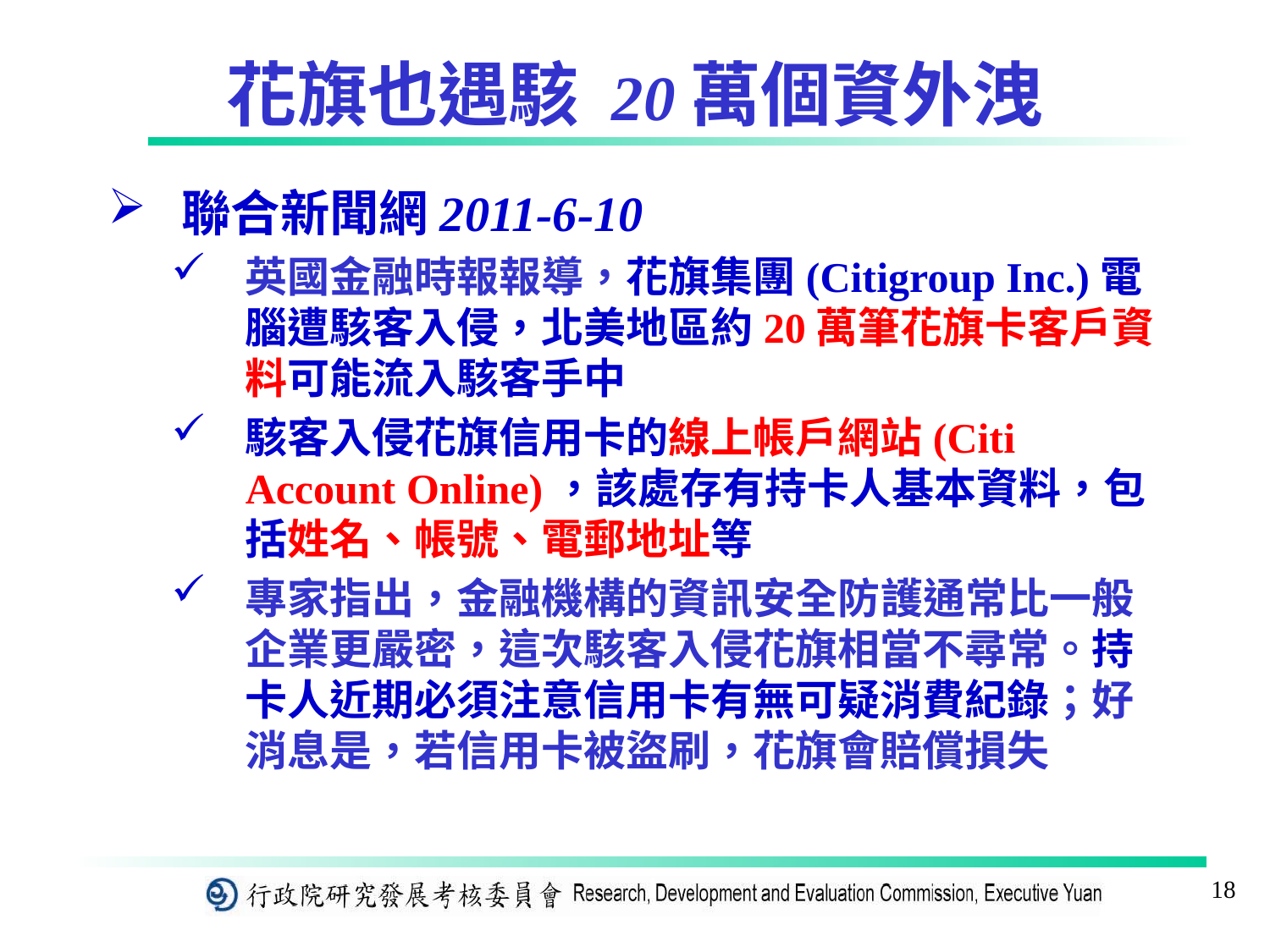

# 花旗也遇駭 20萬個資外洩
聯合新聞網2011-6-10
英國金融時報報導，花旗集團(Citigroup Inc.)電腦遭駭客入侵，北美地區約20萬筆花旗卡客戶資料可能流入駭客手中
駭客入侵花旗信用卡的線上帳戶網站(Citi Account Online)，該處存有持卡人基本資料，包括姓名、帳號、電郵地址等
專家指出，金融機構的資訊安全防護通常比一般企業更嚴密，這次駭客入侵花旗相當不尋常。持卡人近期必須注意信用卡有無可疑消費紀錄；好消息是，若信用卡被盜刷，花旗會賠償損失
18